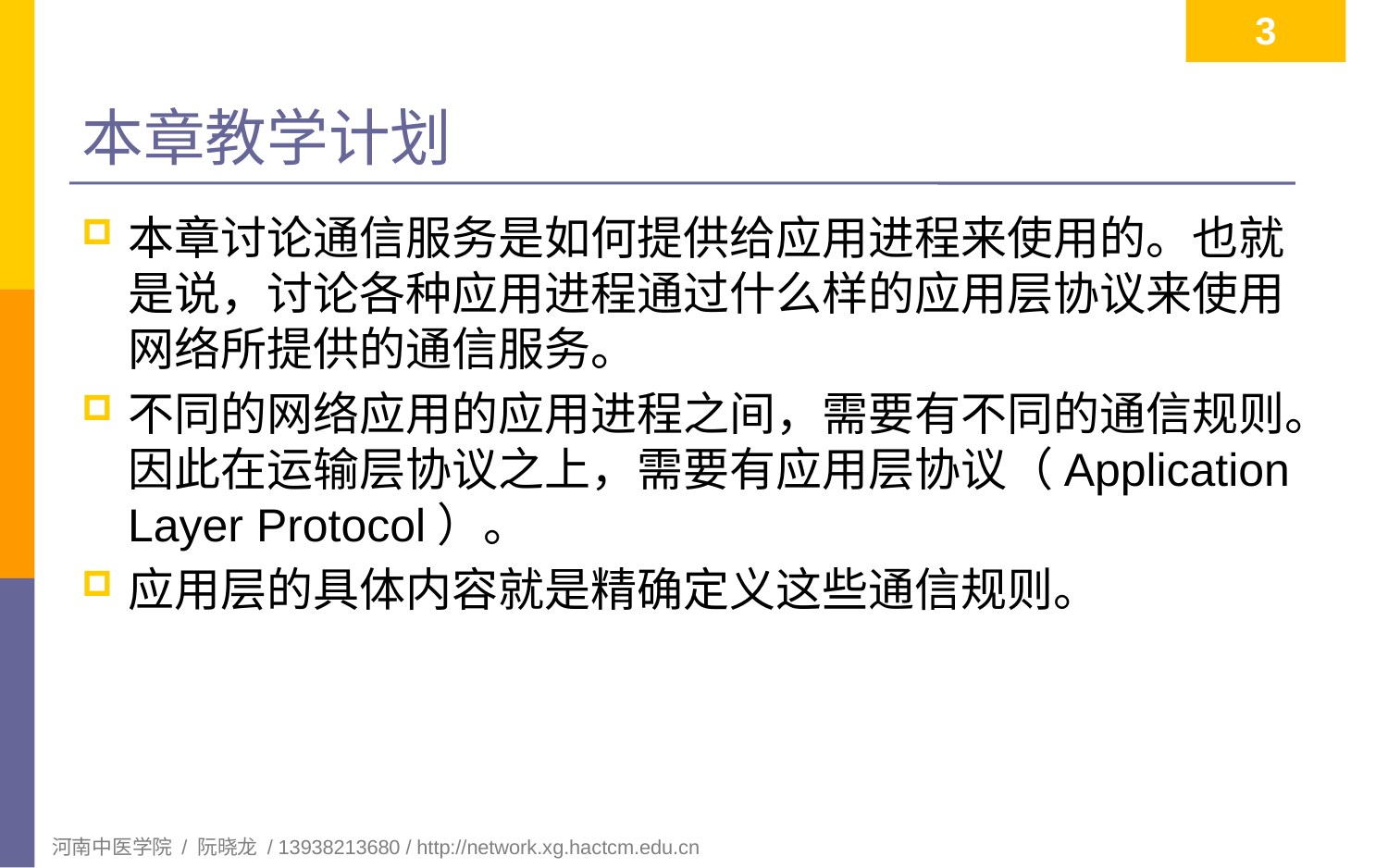

3
# 本章教学计划

本章讨论通信服务是如何提供给应用进程来使用的。也就是说，讨论各种应用进程通过什么样的应用层协议来使用网络所提供的通信服务。
不同的网络应用的应用进程之间，需要有不同的通信规则。因此在运输层协议之上，需要有应用层协议（Application Layer Protocol）。
应用层的具体内容就是精确定义这些通信规则。